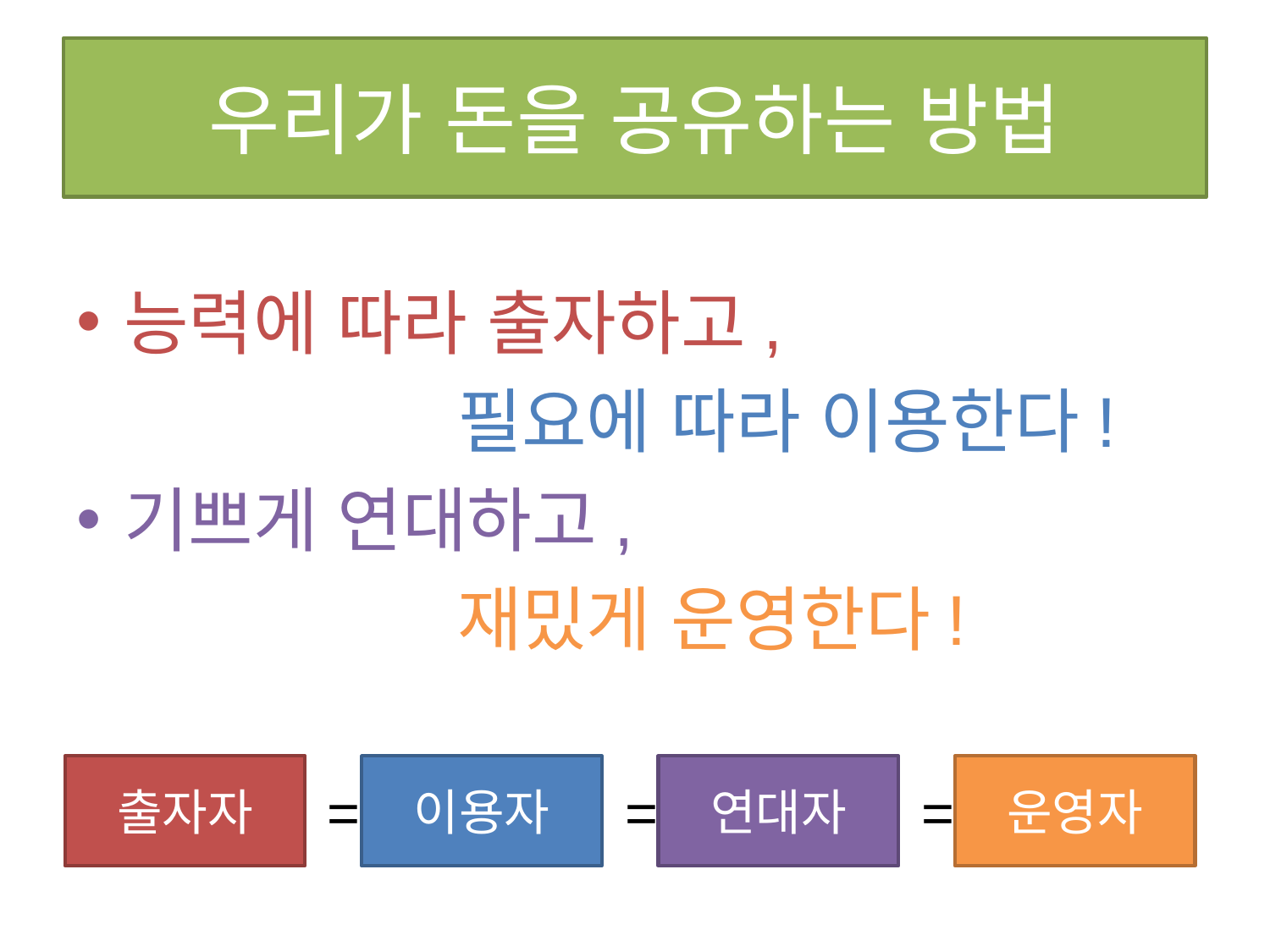

# 우리가 돈을 공유하는 방법
능력에 따라 출자하고,
			필요에 따라 이용한다!
기쁘게 연대하고,
			재밌게 운영한다!
출자자
이용자
연대자
운영자
=
=
=